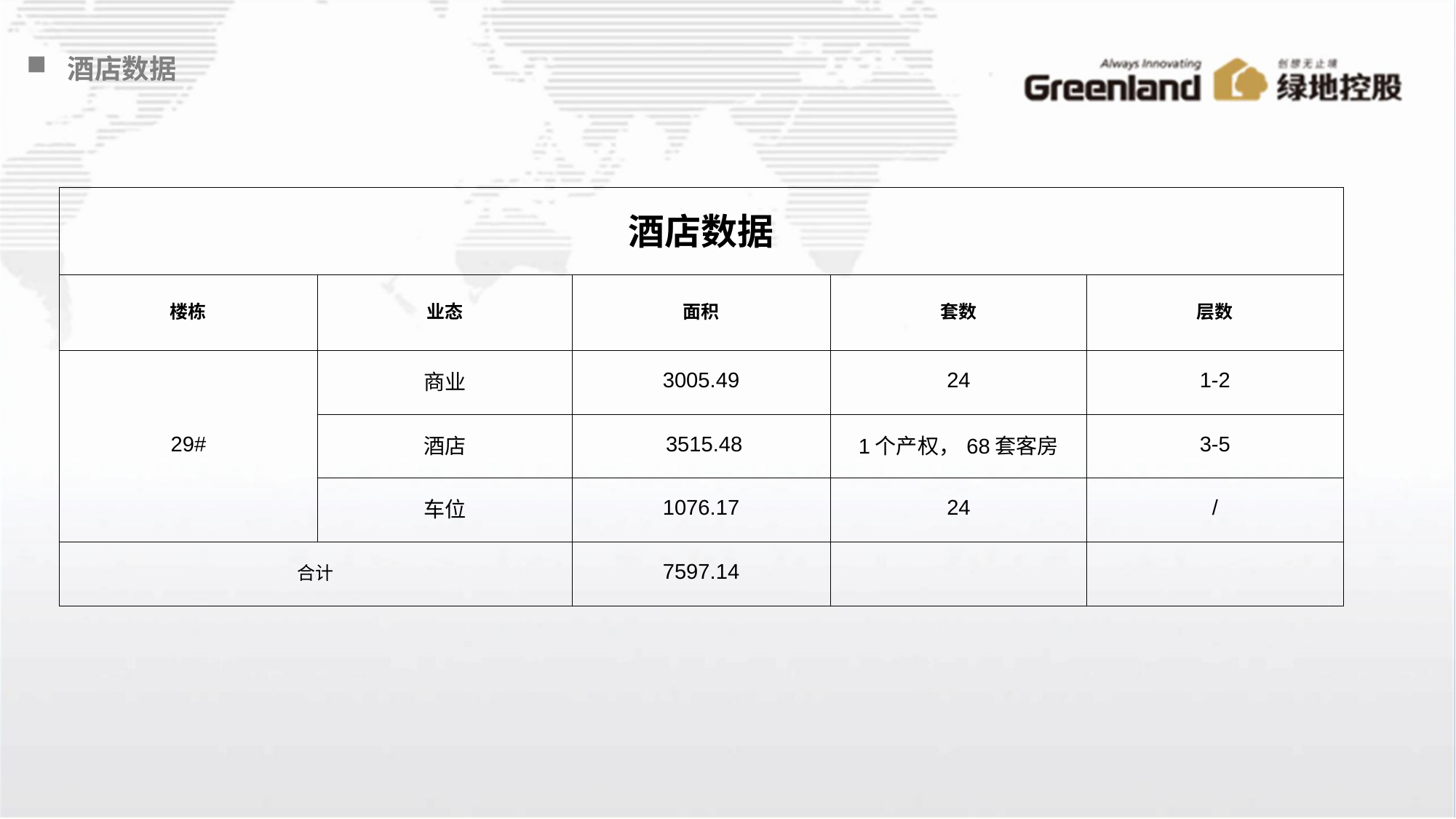

酒店数据
| 酒店数据 |  |  |  |  |
| --- | --- | --- | --- | --- |
| 楼栋 | 业态 | 面积 | 套数 | 层数 |
| 29# | 商业 | 3005.49 | 24 | 1-2 |
|  | 酒店 | 3515.48 | 1个产权，68套客房 | 3-5 |
|  | 车位 | 1076.17 | 24 | / |
| 合计 |  | 7597.14 |  |  |